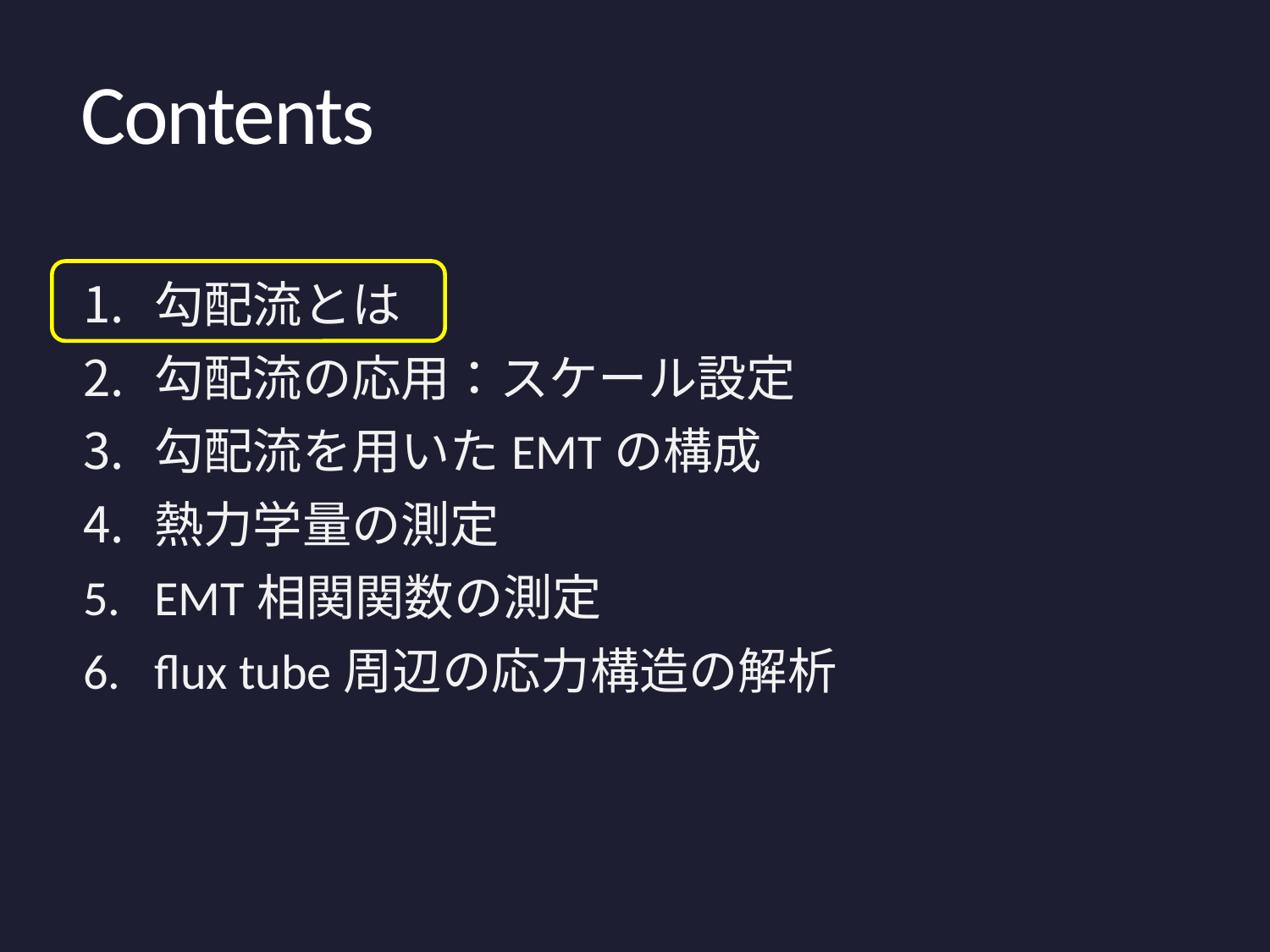

# Contents

勾配流とは
勾配流の応用：スケール設定
勾配流を用いたEMTの構成
熱力学量の測定
EMT相関関数の測定
flux tube周辺の応力構造の解析